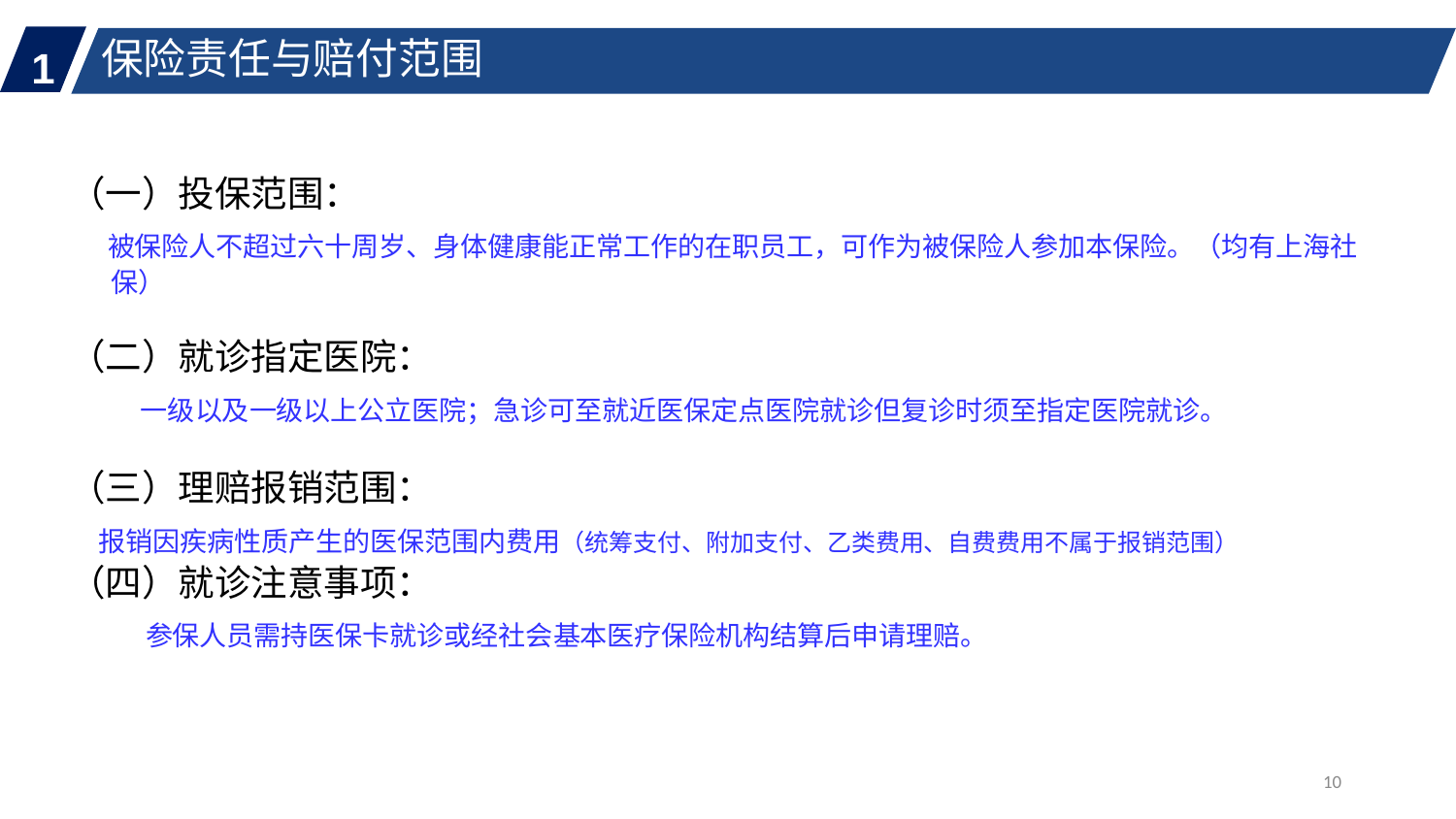

保险责任与赔付范围
1
（一）投保范围：
   被保险人不超过六十周岁、身体健康能正常工作的在职员工，可作为被保险人参加本保险。（均有上海社保）

（二）就诊指定医院：
	  一级以及一级以上公立医院；急诊可至就近医保定点医院就诊但复诊时须至指定医院就诊。

（三）理赔报销范围：
  报销因疾病性质产生的医保范围内费用（统筹支付、附加支付、乙类费用、自费费用不属于报销范围）
（四）就诊注意事项：
       参保人员需持医保卡就诊或经社会基本医疗保险机构结算后申请理赔。

10